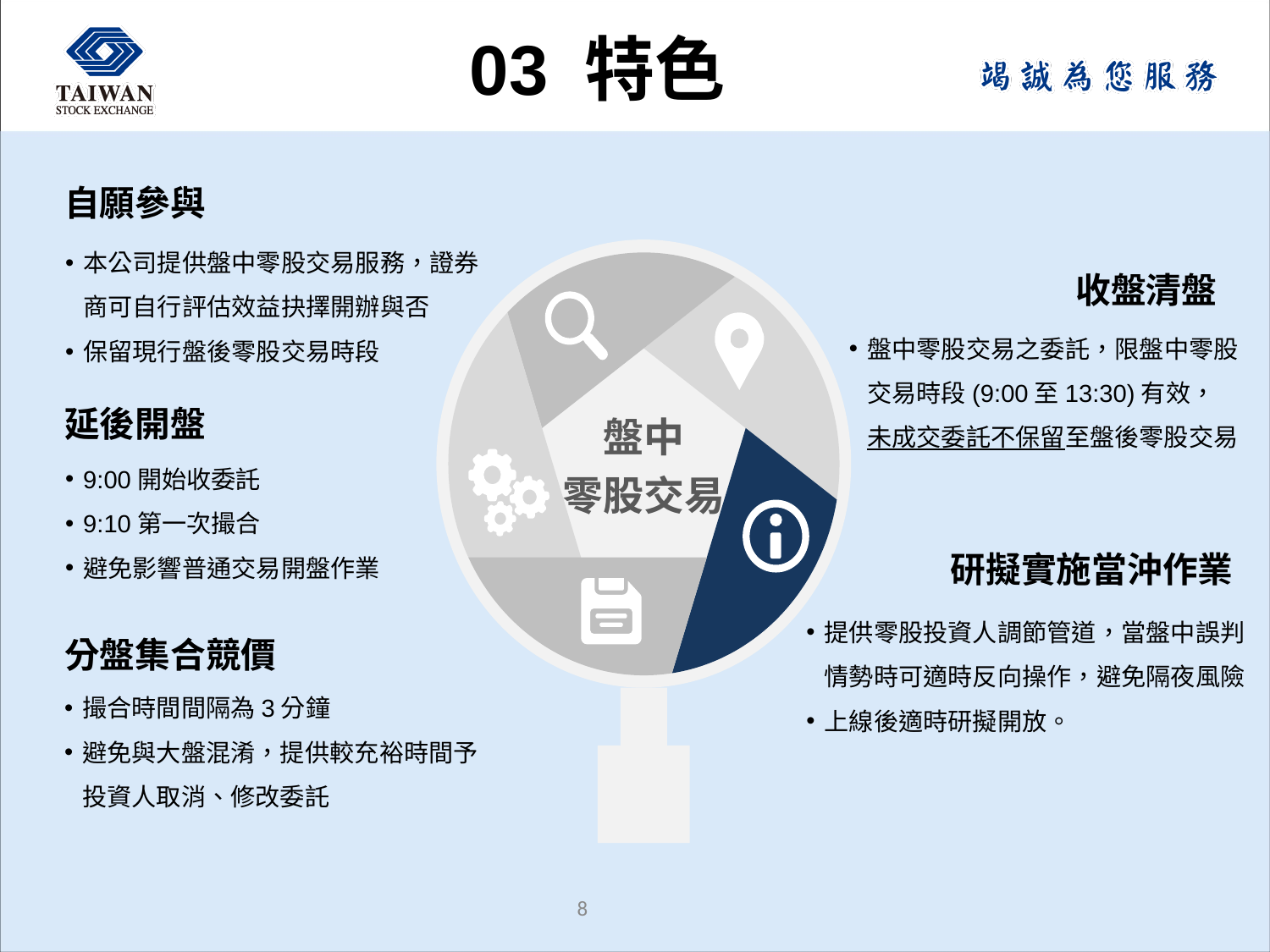

# 03 特色
自願參與
本公司提供盤中零股交易服務，證券商可自行評估效益抉擇開辦與否
保留現行盤後零股交易時段

盤中
零股交易

收盤清盤
盤中零股交易之委託，限盤中零股交易時段(9:00至13:30)有效，未成交委託不保留至盤後零股交易
延後開盤
9:00開始收委託
9:10第一次撮合
避免影響普通交易開盤作業
研擬實施當沖作業
提供零股投資人調節管道，當盤中誤判情勢時可適時反向操作，避免隔夜風險
上線後適時研擬開放。
分盤集合競價
撮合時間間隔為3分鐘
避免與大盤混淆，提供較充裕時間予投資人取消、修改委託

8